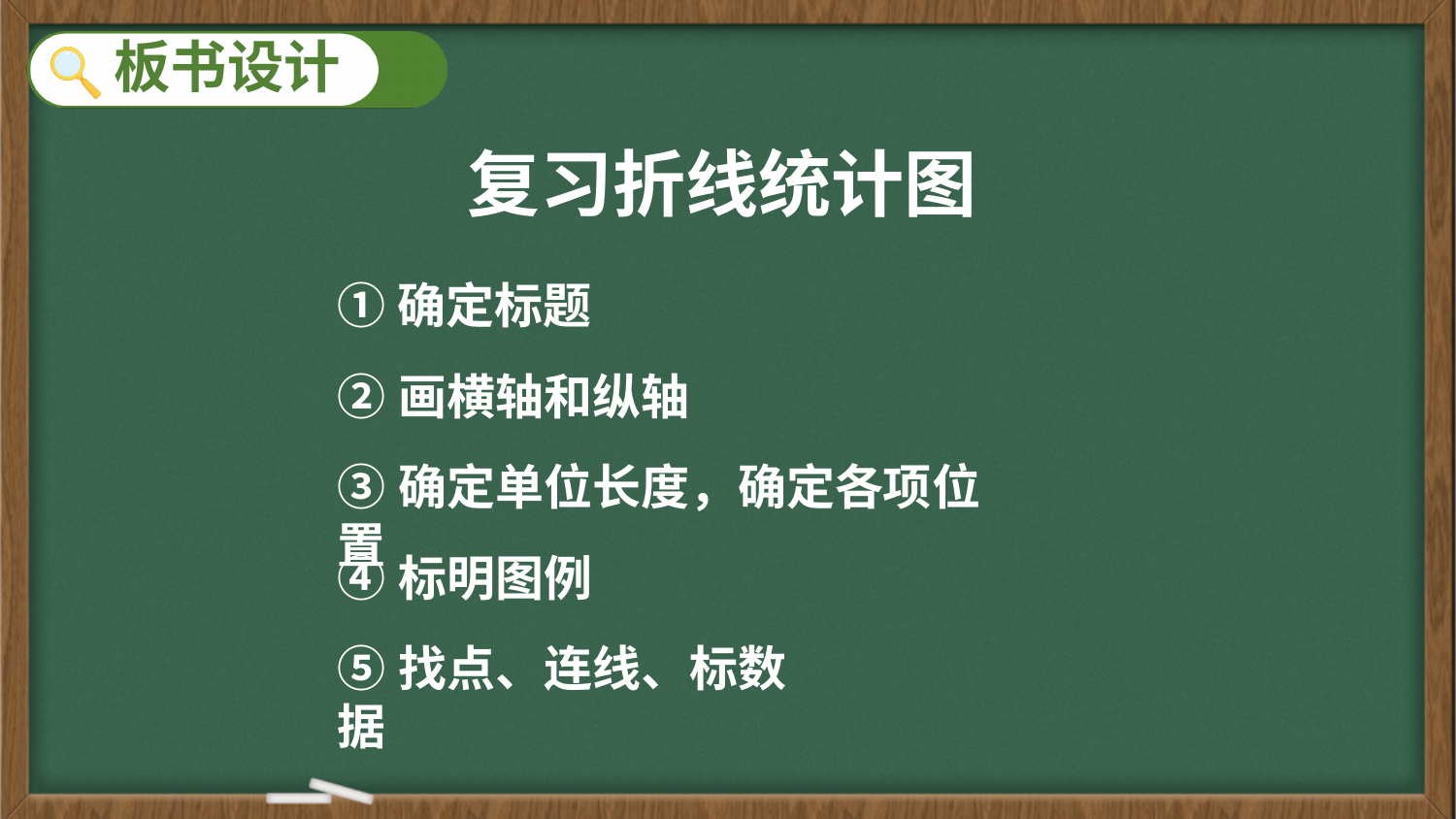

复习折线统计图
①确定标题
②画横轴和纵轴
③确定单位长度，确定各项位置
④标明图例
⑤找点、连线、标数据